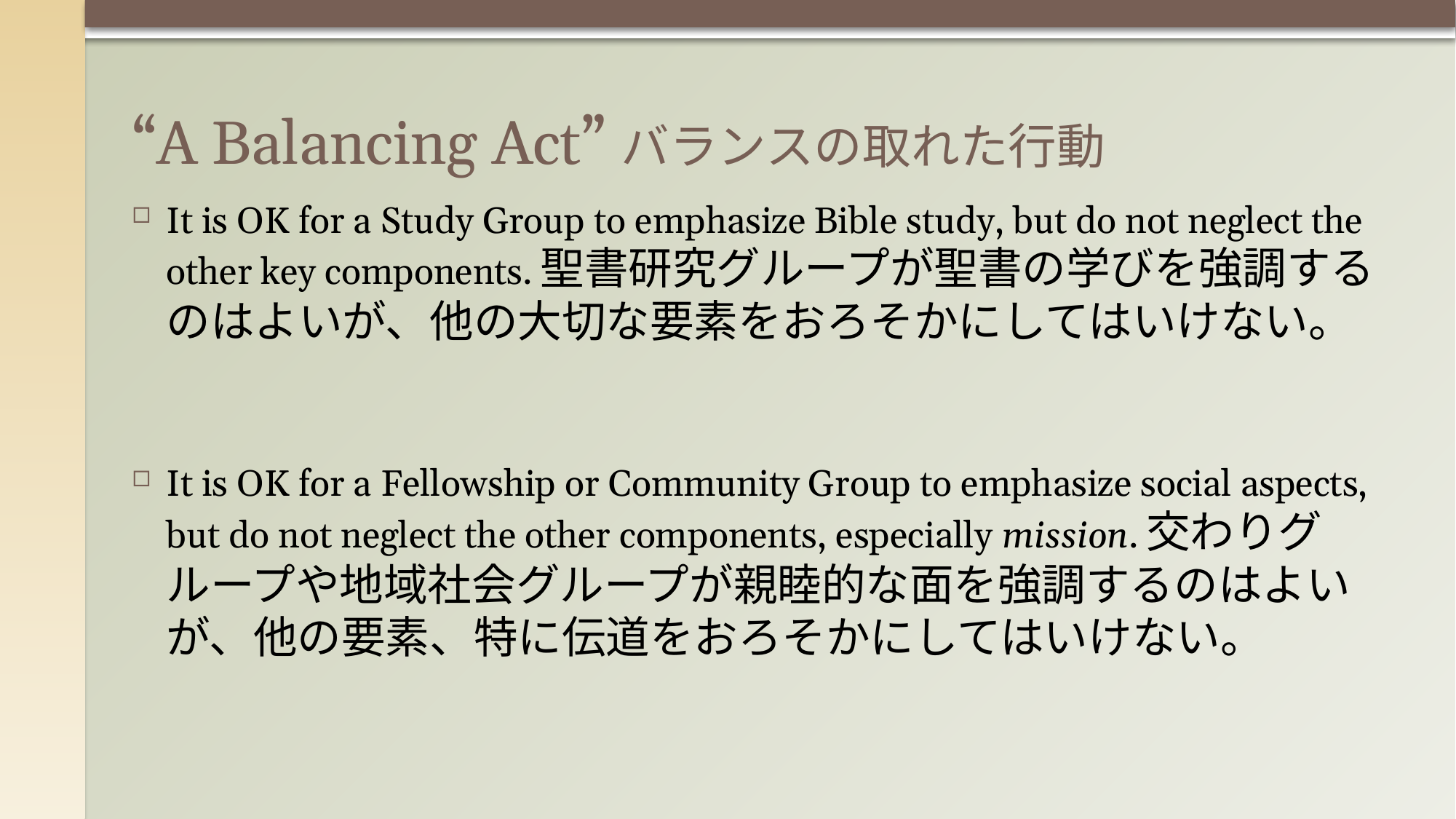

# “A Balancing Act”バランスの取れた行動
It is OK for a Study Group to emphasize Bible study, but do not neglect the other key components.聖書研究グループが聖書の学びを強調するのはよいが、他の大切な要素をおろそかにしてはいけない。

It is OK for a Fellowship or Community Group to emphasize social aspects, but do not neglect the other components, especially mission.交わりグループや地域社会グループが親睦的な面を強調するのはよいが、他の要素、特に伝道をおろそかにしてはいけない。